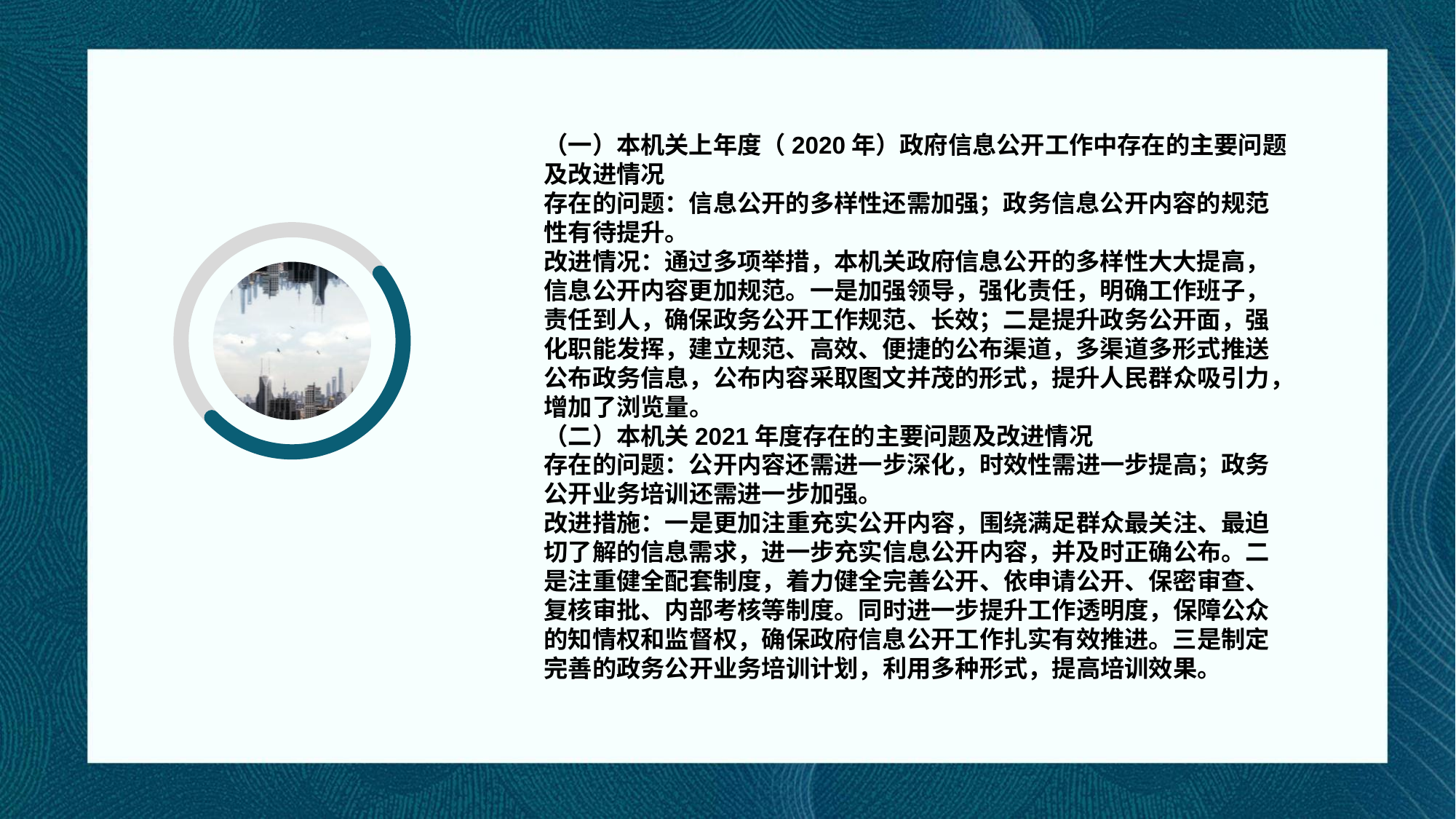

（一）本机关上年度（2020年）政府信息公开工作中存在的主要问题及改进情况
存在的问题：信息公开的多样性还需加强；政务信息公开内容的规范性有待提升。
改进情况：通过多项举措，本机关政府信息公开的多样性大大提高，信息公开内容更加规范。一是加强领导，强化责任，明确工作班子，责任到人，确保政务公开工作规范、长效；二是提升政务公开面，强化职能发挥，建立规范、高效、便捷的公布渠道，多渠道多形式推送公布政务信息，公布内容采取图文并茂的形式，提升人民群众吸引力，增加了浏览量。
（二）本机关2021年度存在的主要问题及改进情况
存在的问题：公开内容还需进一步深化，时效性需进一步提高；政务公开业务培训还需进一步加强。
改进措施：一是更加注重充实公开内容，围绕满足群众最关注、最迫切了解的信息需求，进一步充实信息公开内容，并及时正确公布。二是注重健全配套制度，着力健全完善公开、依申请公开、保密审查、复核审批、内部考核等制度。同时进一步提升工作透明度，保障公众的知情权和监督权，确保政府信息公开工作扎实有效推进。三是制定完善的政务公开业务培训计划，利用多种形式，提高培训效果。